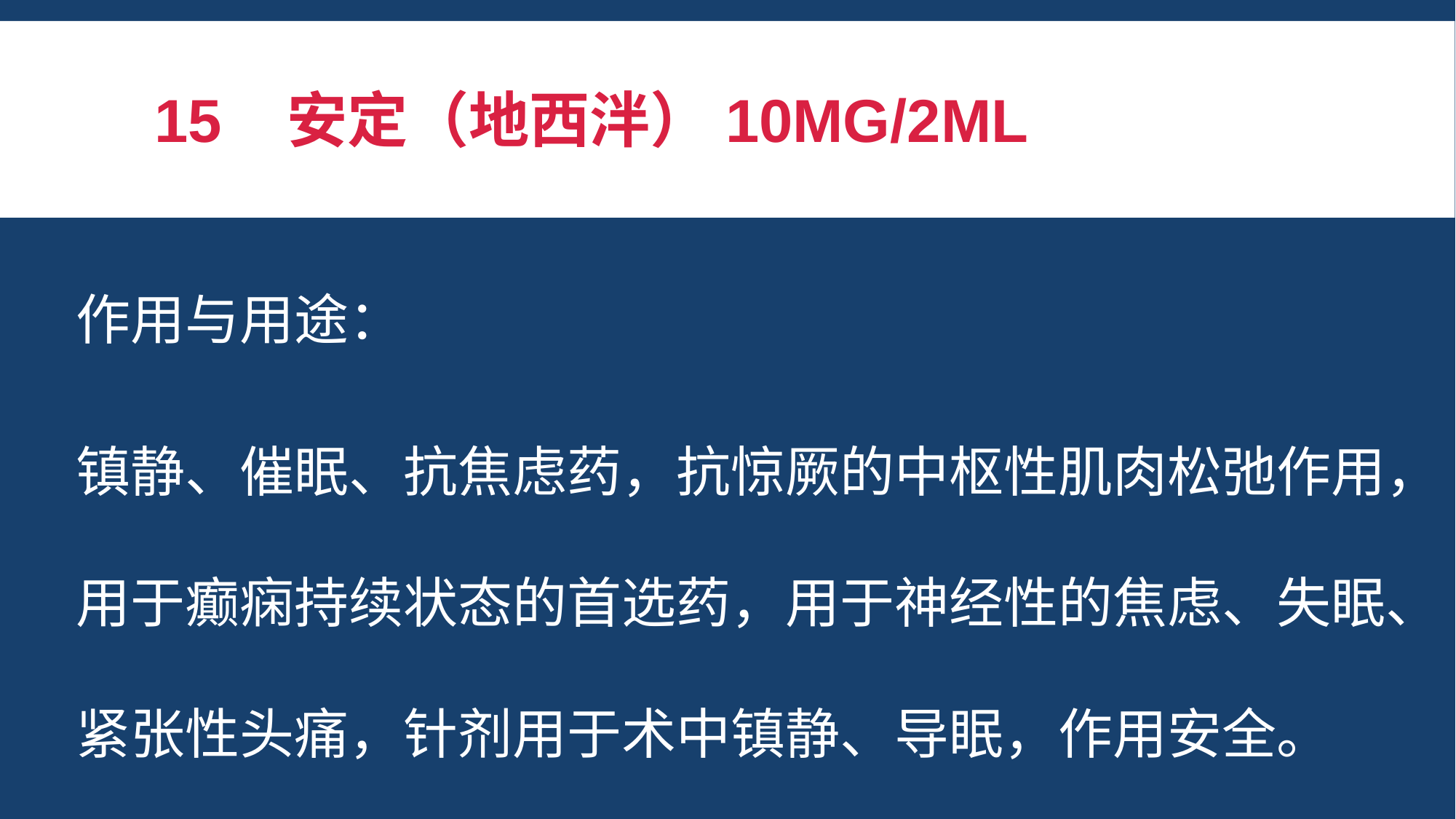

# 15   安定（地西泮）10mg/2ml
作用与用途：
镇静、催眠、抗焦虑药，抗惊厥的中枢性肌肉松弛作用，用于癫痫持续状态的首选药，用于神经性的焦虑、失眠、紧张性头痛，针剂用于术中镇静、导眠，作用安全。